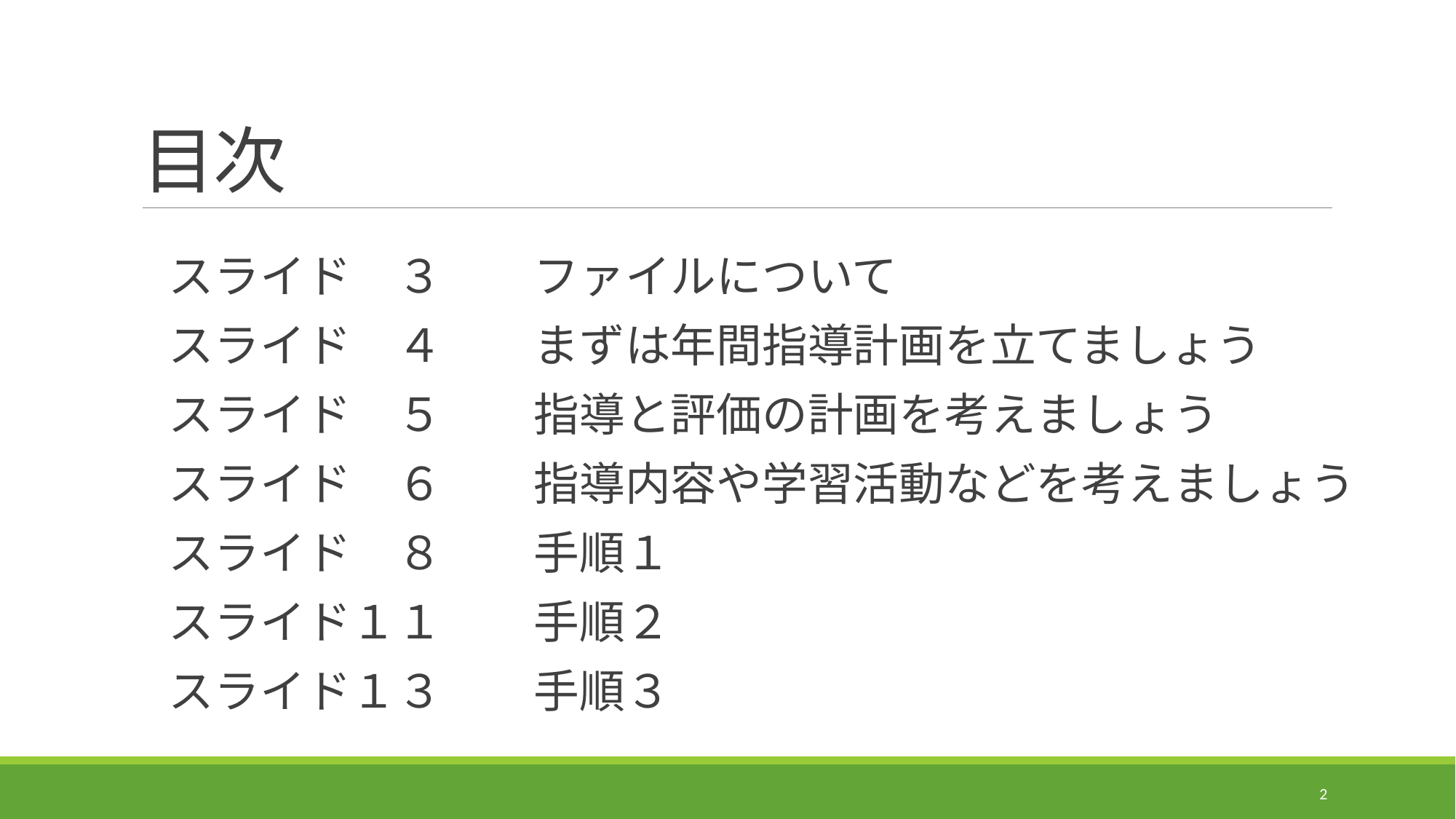

# 目次
スライド　３　　ファイルについて
スライド　４　　まずは年間指導計画を立てましょう
スライド　５　　指導と評価の計画を考えましょう
スライド　６　　指導内容や学習活動などを考えましょう
スライド　８　　手順１
スライド１１　　手順２
スライド１３　　手順３

2